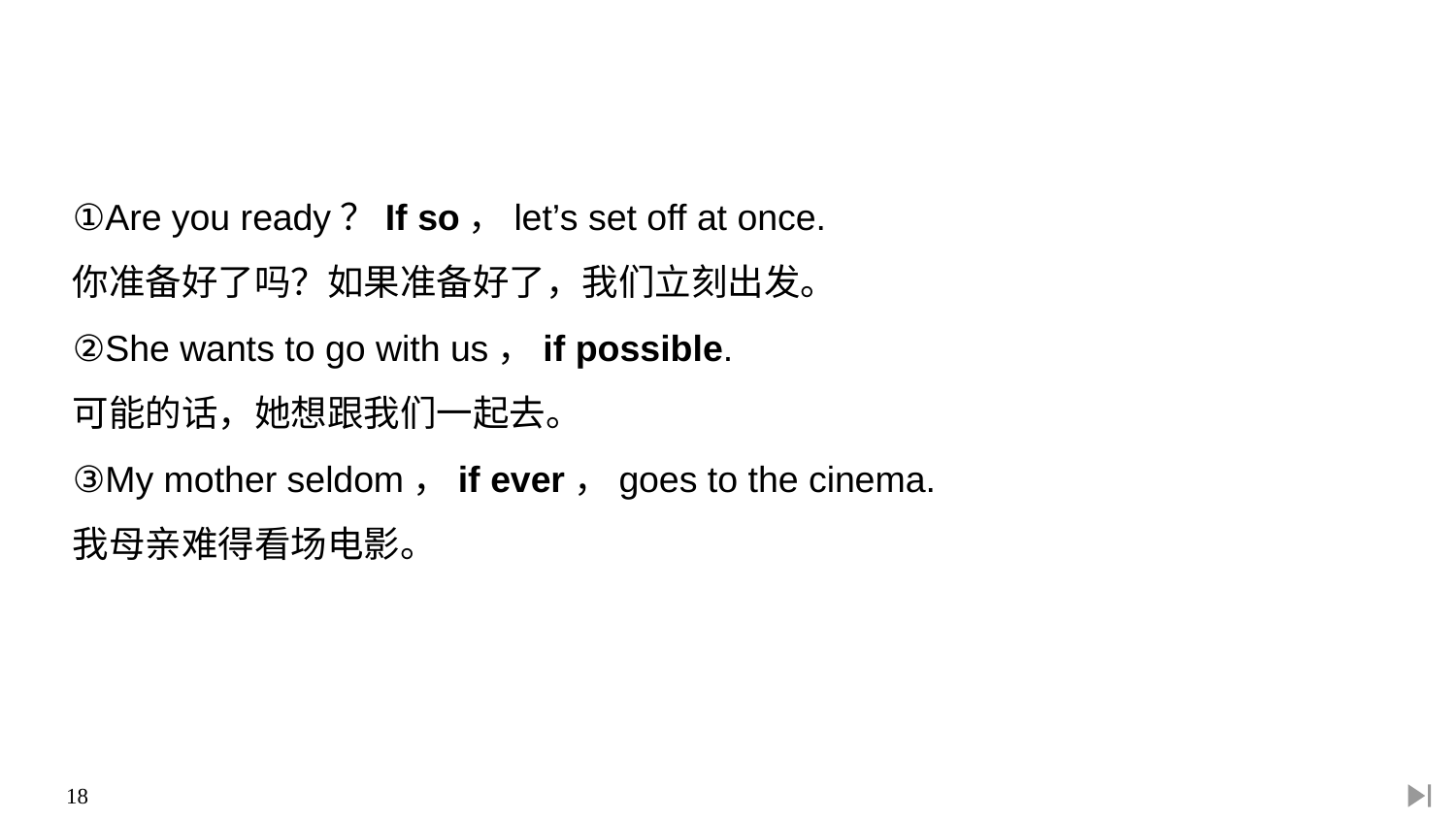

①Are you ready？If so，let’s set off at once.
你准备好了吗？如果准备好了，我们立刻出发。
②She wants to go with us，if possible.
可能的话，她想跟我们一起去。
③My mother seldom，if ever，goes to the cinema.
我母亲难得看场电影。